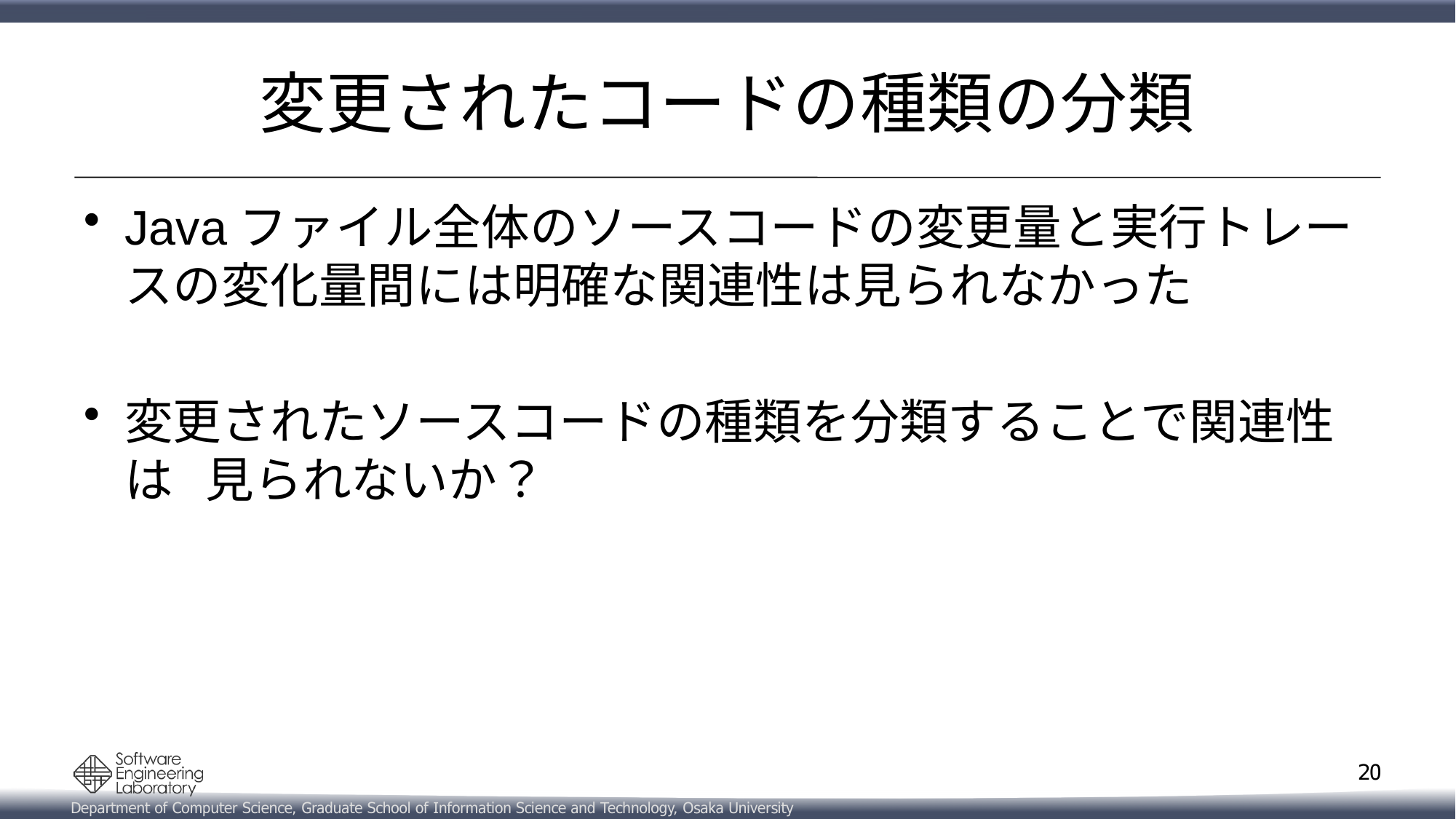

# 変更されたコードの種類の分類
Javaファイル全体のソースコードの変更量と実行トレースの変化量間には明確な関連性は見られなかった

変更されたソースコードの種類を分類することで関連性は   見られないか？
20